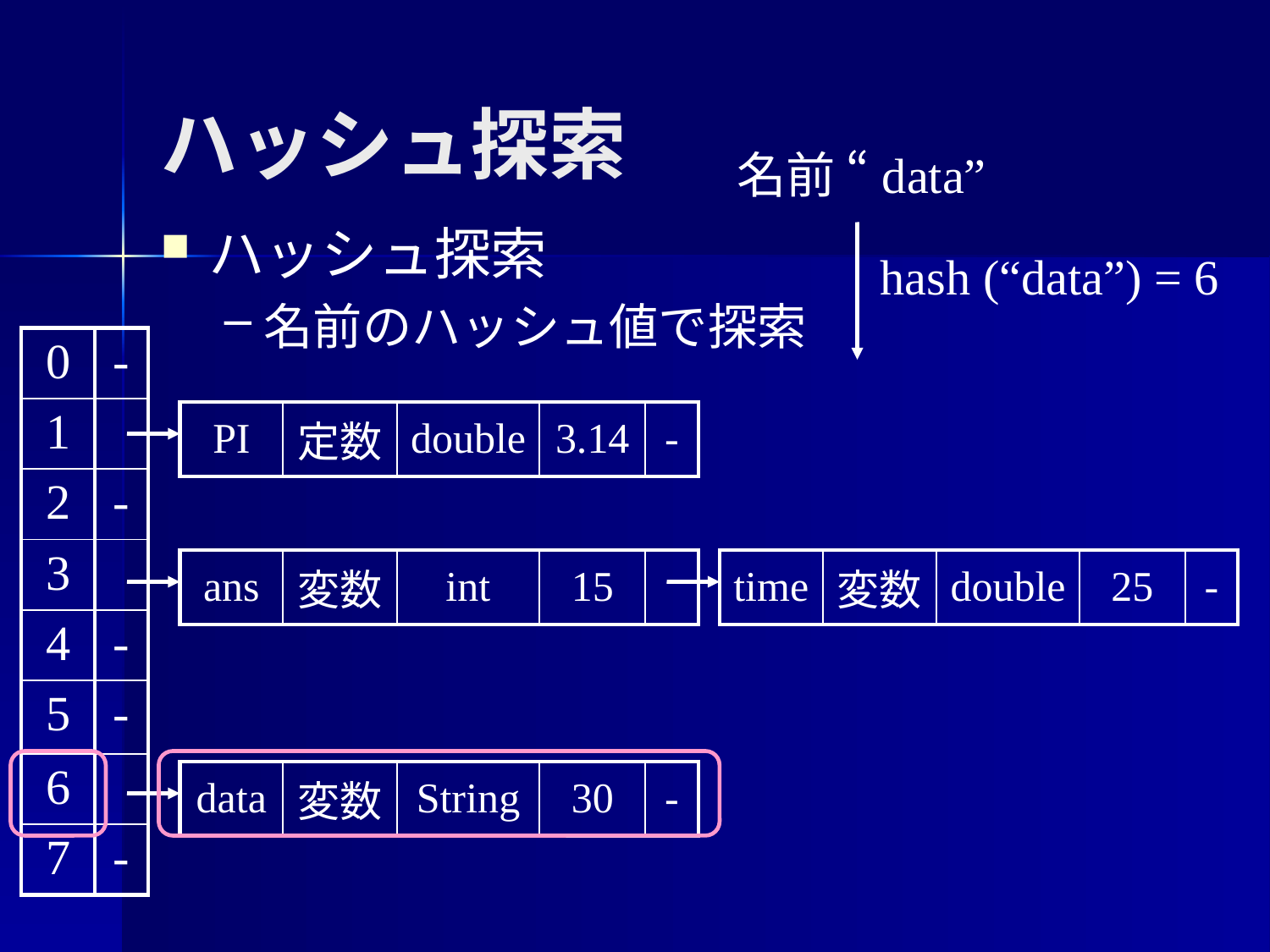

ハッシュ探索
名前 “data”

ハッシュ探索
名前のハッシュ値で探索
hash (“data”) = 6
| 0 | - |
| --- | --- |
| 1 |  |
| 2 | - |
| 3 |  |
| 4 | - |
| 5 | - |
| 6 |  |
| 7 | - |
| PI | 定数 | double | 3.14 | - |
| --- | --- | --- | --- | --- |

| ans | 変数 | int | 15 |  |
| --- | --- | --- | --- | --- |
| time | 変数 | double | 25 | - |
| --- | --- | --- | --- | --- |

| data | 変数 | String | 30 | - |
| --- | --- | --- | --- | --- |